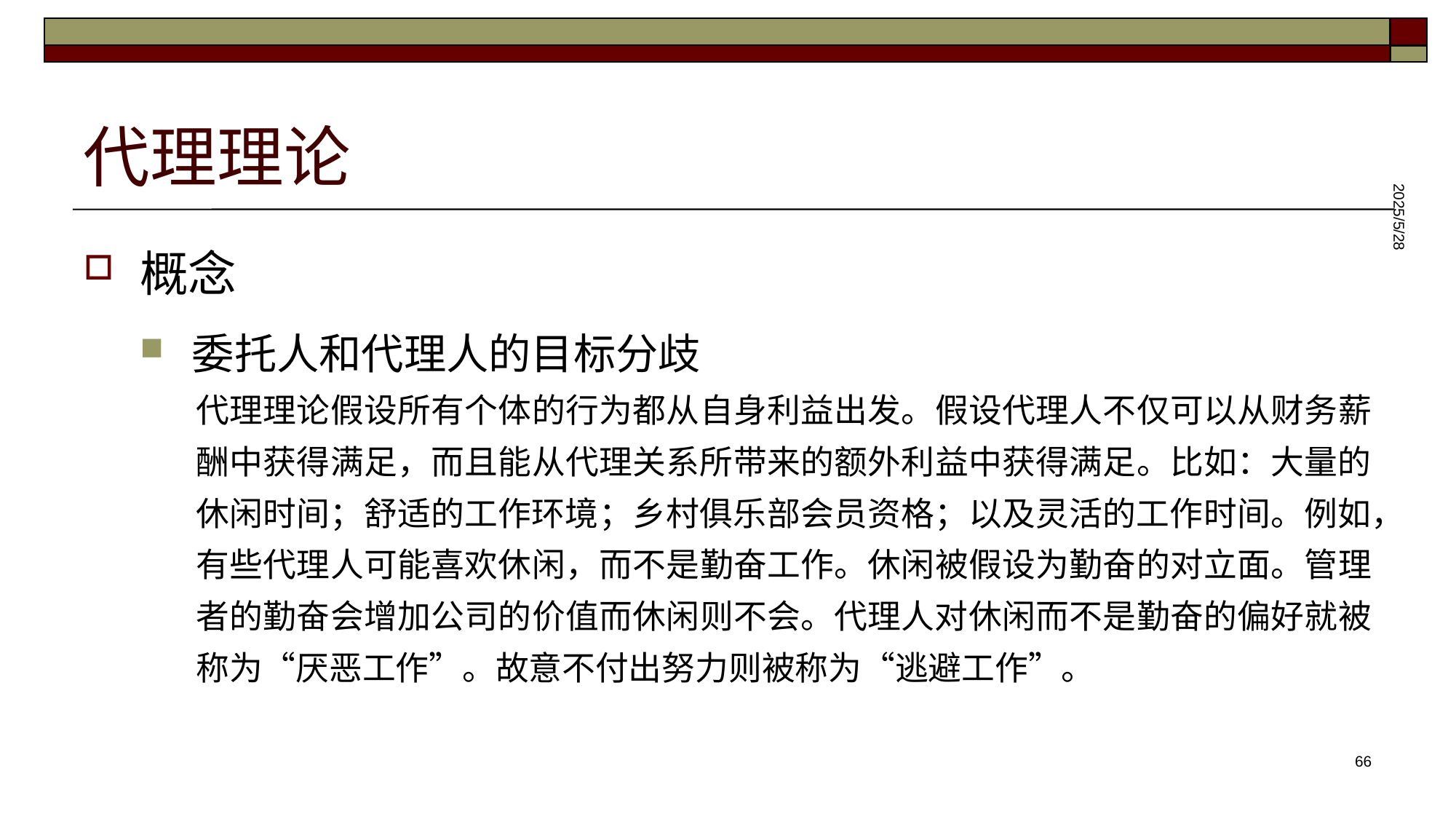

# 代理理论
概念
委托人和代理人的目标分歧
代理理论假设所有个体的行为都从自身利益出发。假设代理人不仅可以从财务薪酬中获得满足，而且能从代理关系所带来的额外利益中获得满足。比如：大量的休闲时间；舒适的工作环境；乡村俱乐部会员资格；以及灵活的工作时间。例如，有些代理人可能喜欢休闲，而不是勤奋工作。休闲被假设为勤奋的对立面。管理者的勤奋会增加公司的价值而休闲则不会。代理人对休闲而不是勤奋的偏好就被称为“厌恶工作”。故意不付出努力则被称为“逃避工作”。

2025/5/28
66